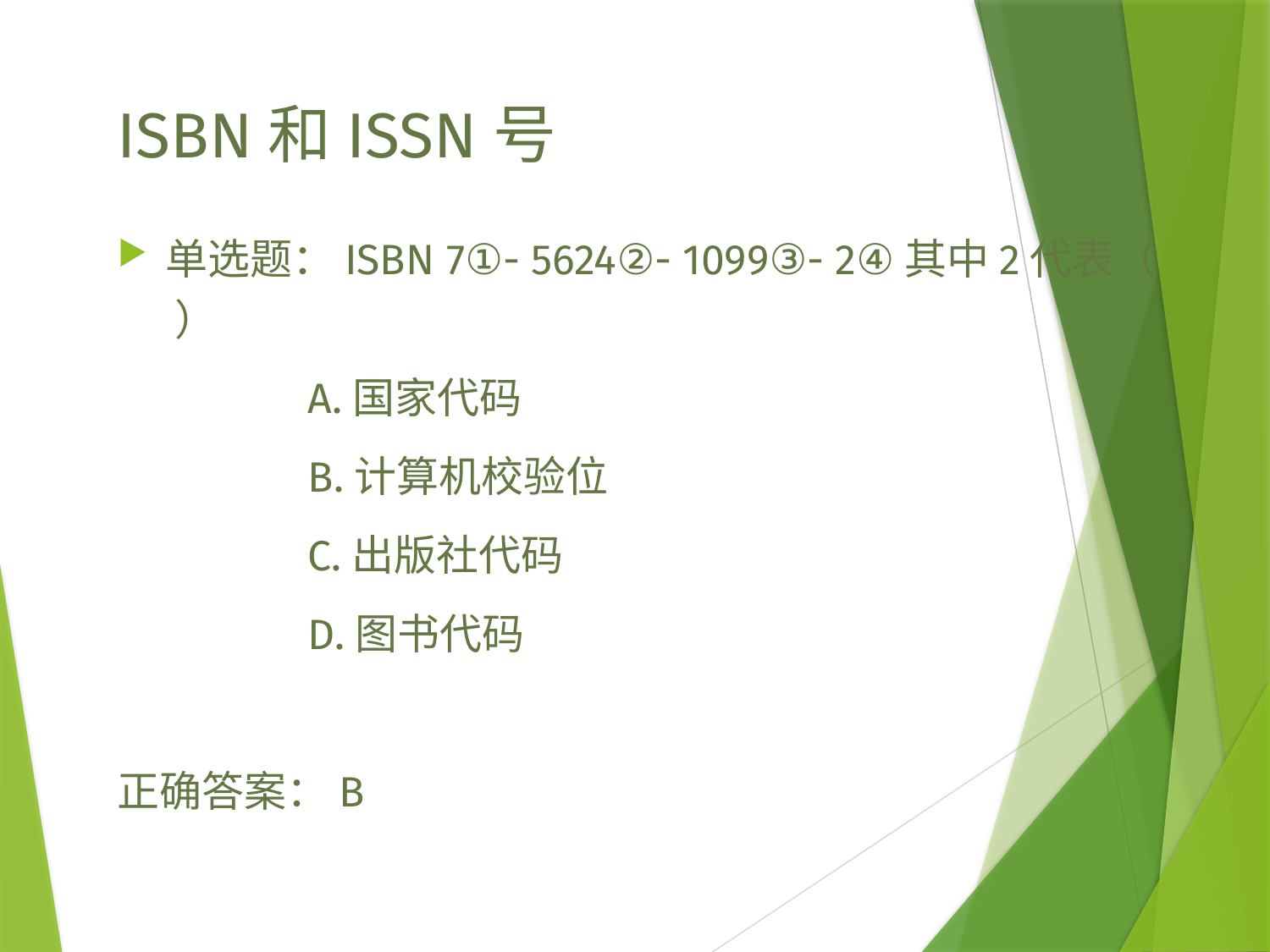

# ISBN和ISSN号
单选题：ISBN 7①- 5624②- 1099③- 2④其中2代表（  ）
                 A.国家代码
                 B.计算机校验位
                 C.出版社代码
                 D.图书代码

正确答案：B